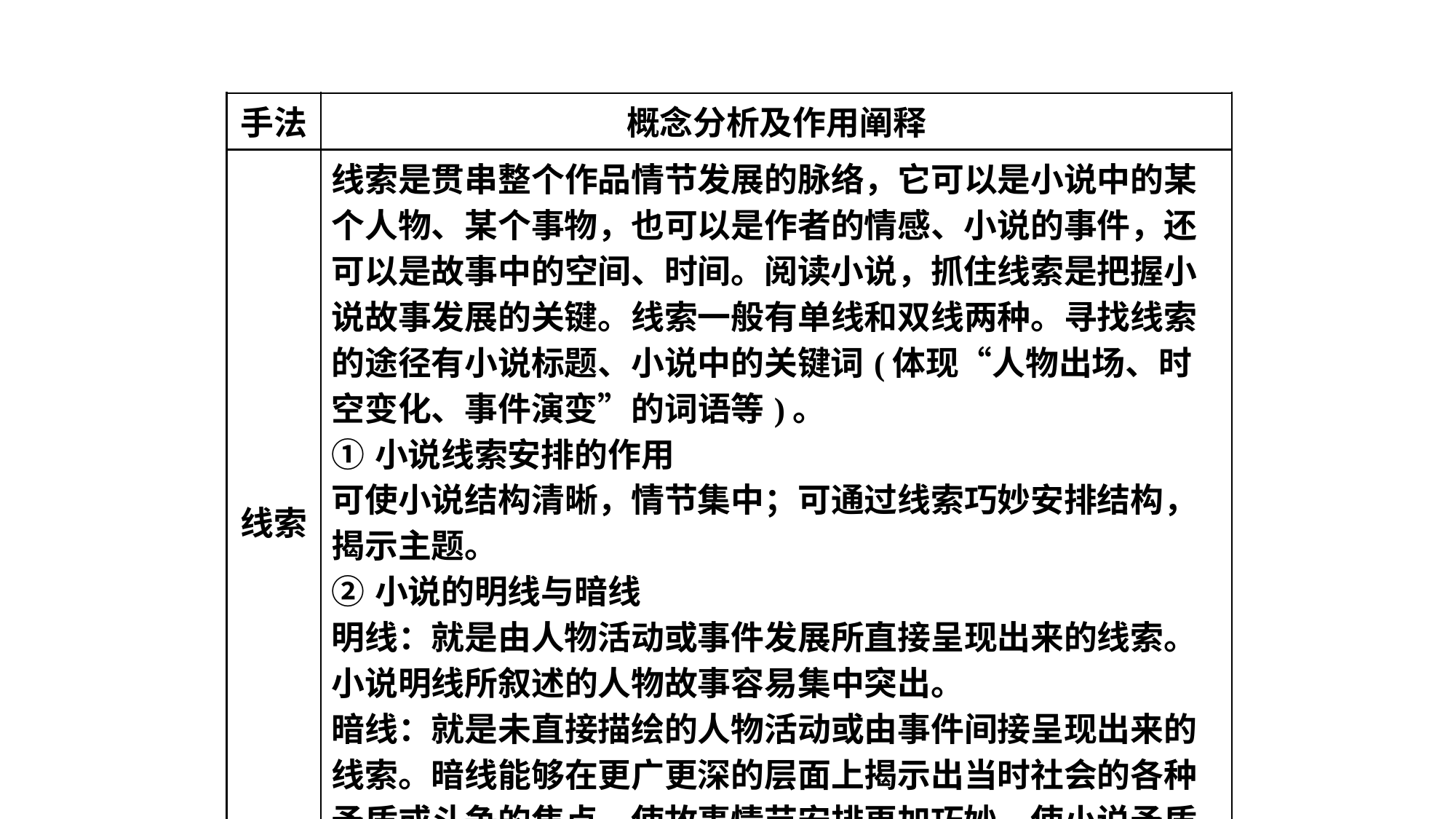

| 手法 | 概念分析及作用阐释 |
| --- | --- |
| 线索 | 线索是贯串整个作品情节发展的脉络，它可以是小说中的某个人物、某个事物，也可以是作者的情感、小说的事件，还可以是故事中的空间、时间。阅读小说，抓住线索是把握小说故事发展的关键。线索一般有单线和双线两种。寻找线索的途径有小说标题、小说中的关键词(体现“人物出场、时空变化、事件演变”的词语等)。 ①小说线索安排的作用 可使小说结构清晰，情节集中；可通过线索巧妙安排结构，揭示主题。 ②小说的明线与暗线 明线：就是由人物活动或事件发展所直接呈现出来的线索。小说明线所叙述的人物故事容易集中突出。 暗线：就是未直接描绘的人物活动或由事件间接呈现出来的线索。暗线能够在更广更深的层面上揭示出当时社会的各种矛盾或斗争的焦点，使故事情节安排更加巧妙，使小说矛盾和主题更加突出。 |